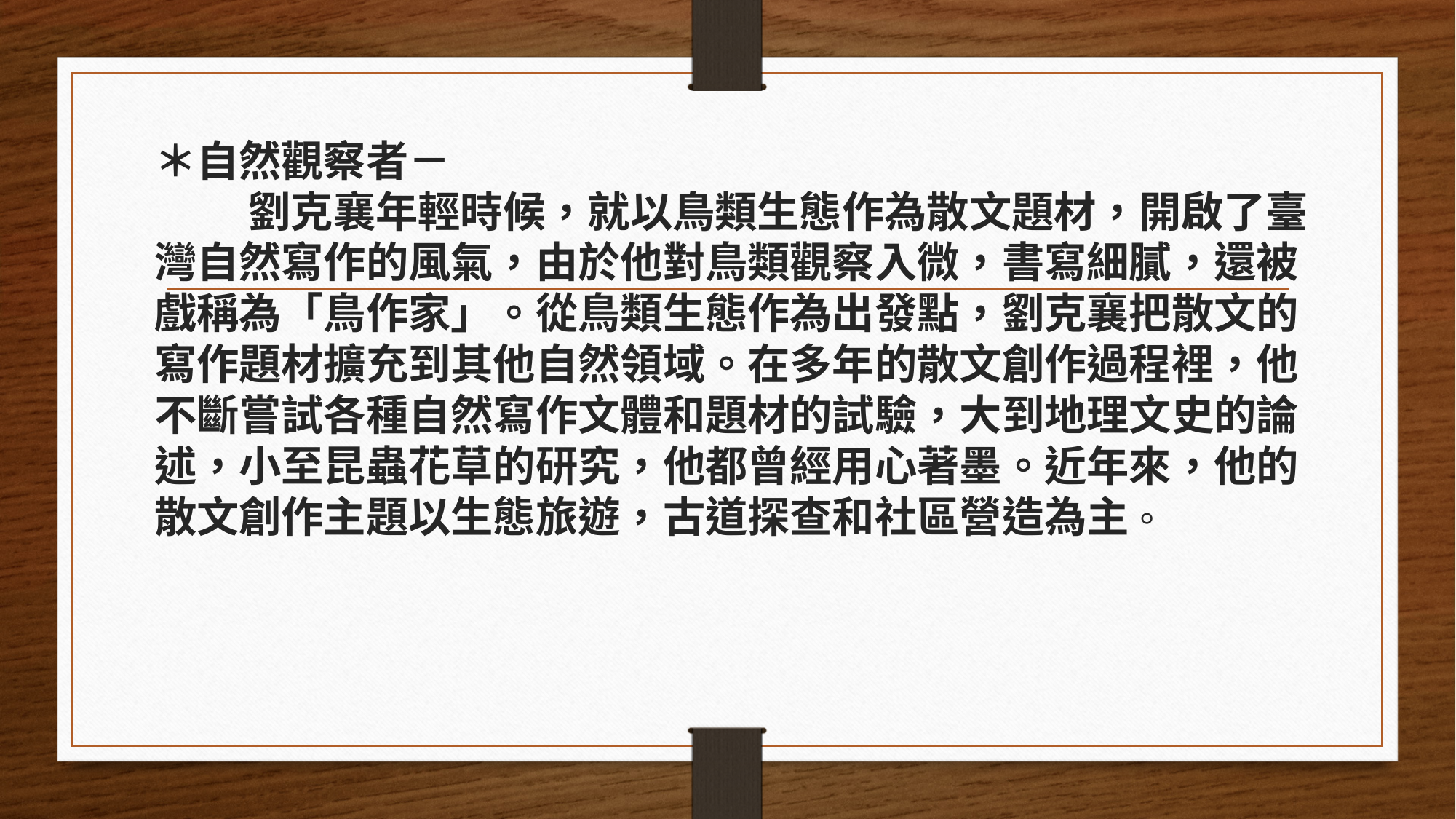

＊自然觀察者－
　　 劉克襄年輕時候，就以鳥類生態作為散文題材，開啟了臺灣自然寫作的風氣，由於他對鳥類觀察入微，書寫細膩，還被戲稱為「鳥作家」。從鳥類生態作為出發點，劉克襄把散文的寫作題材擴充到其他自然領域。在多年的散文創作過程裡，他不斷嘗試各種自然寫作文體和題材的試驗，大到地理文史的論述，小至昆蟲花草的研究，他都曾經用心著墨。近年來，他的散文創作主題以生態旅遊，古道探查和社區營造為主。